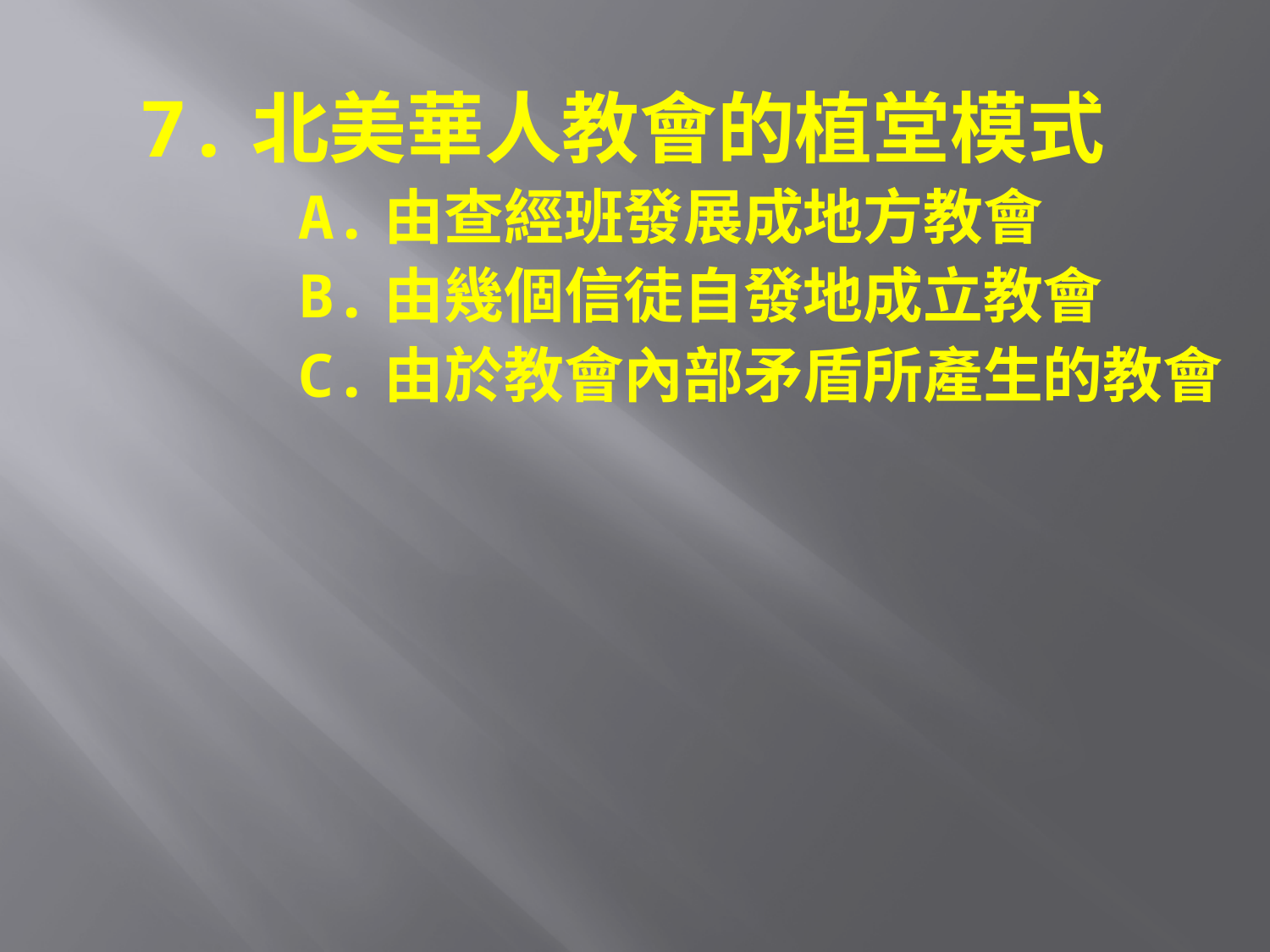

7.北美華人教會的植堂模式
A.由查經班發展成地方教會
B.由幾個信徒自發地成立教會
C.由於教會內部矛盾所產生的教會